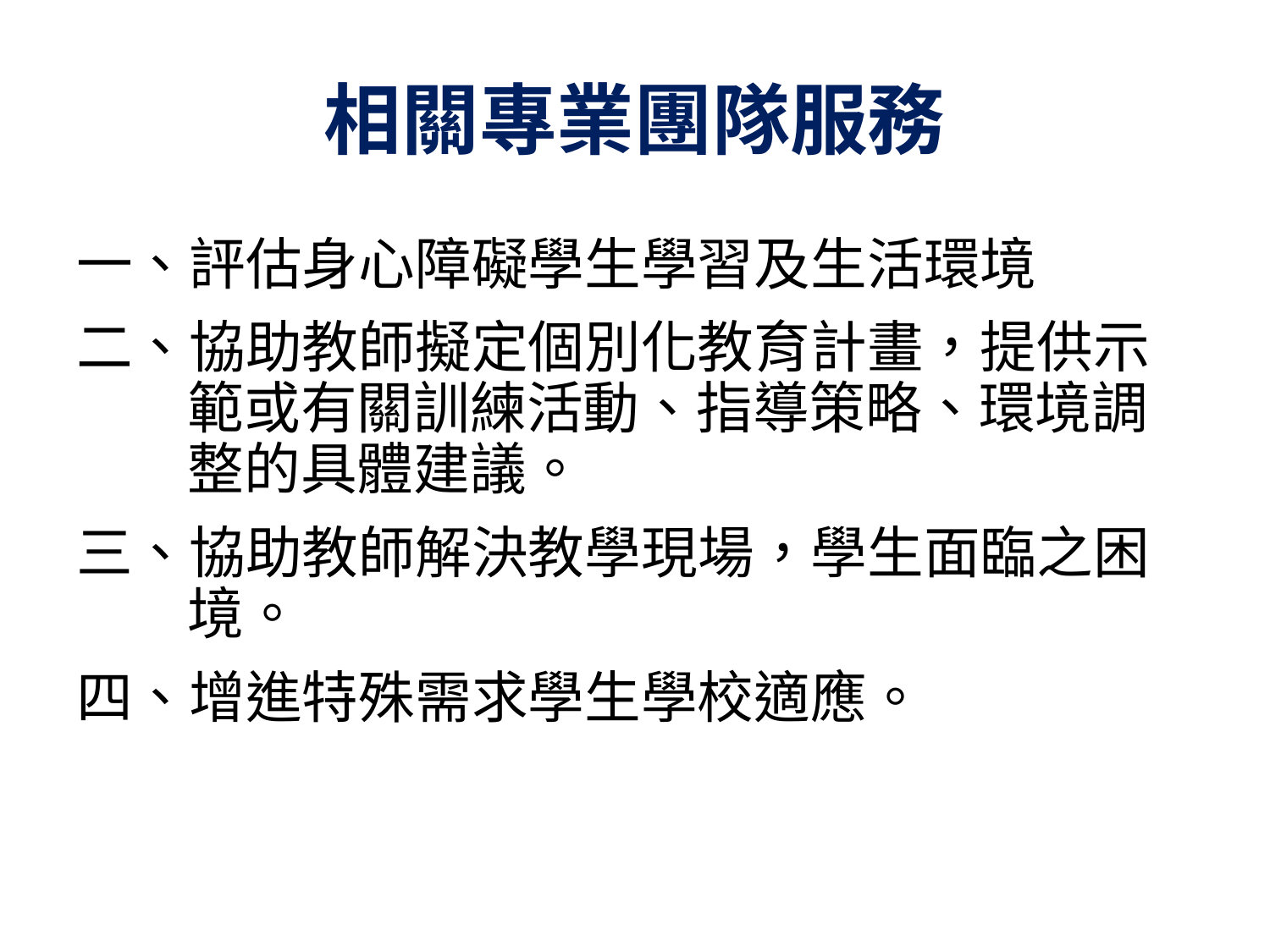

# 相關專業團隊服務
一、評估身心障礙學生學習及生活環境
二、協助教師擬定個別化教育計畫，提供示範或有關訓練活動、指導策略、環境調整的具體建議。
三、協助教師解決教學現場，學生面臨之困境。
四、增進特殊需求學生學校適應。